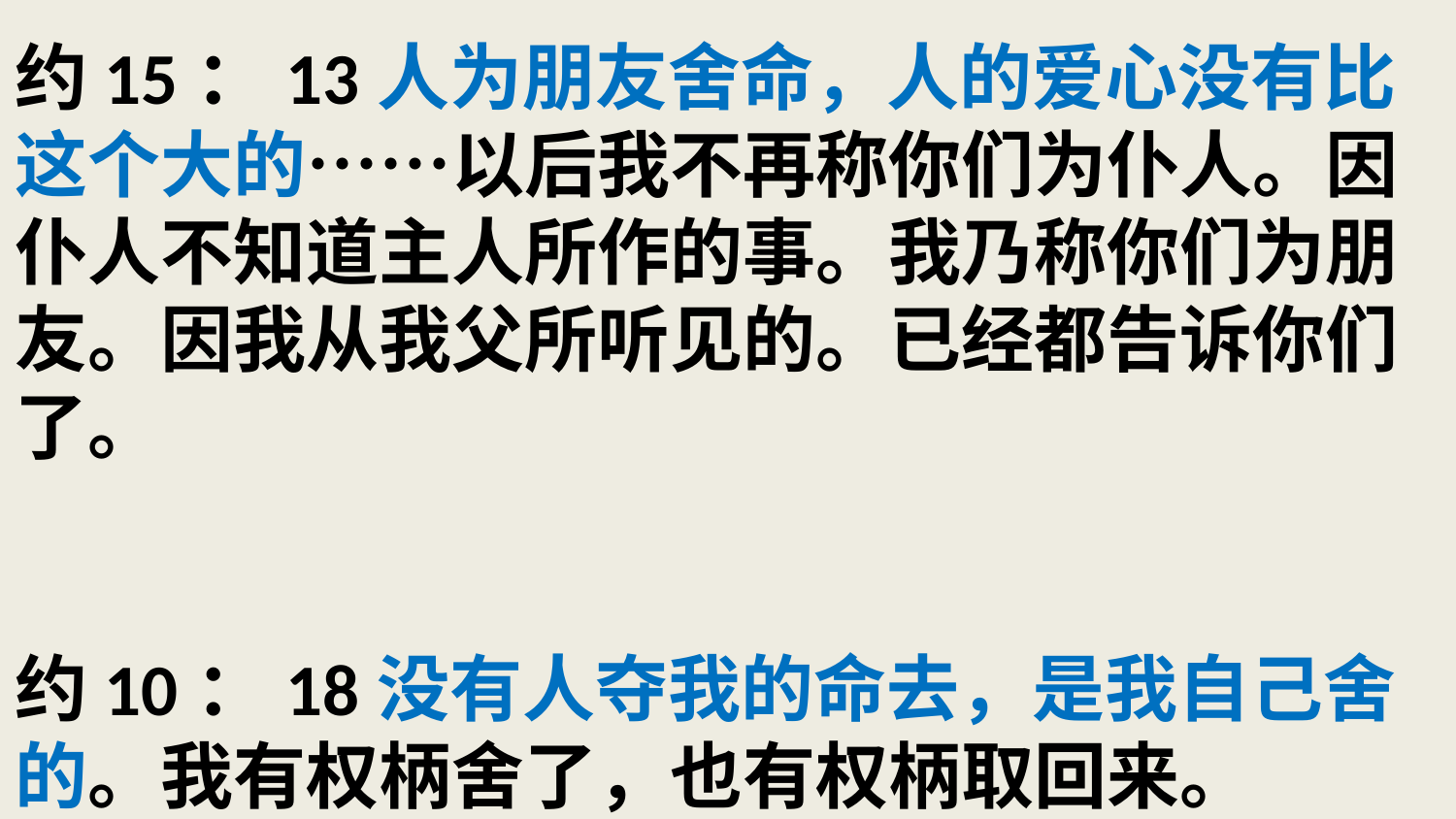

# 约15：13人为朋友舍命，人的爱心没有比这个大的……以后我不再称你们为仆人。因仆人不知道主人所作的事。我乃称你们为朋友。因我从我父所听见的。已经都告诉你们了。 约10：18没有人夺我的命去，是我自己舍的。我有权柄舍了，也有权柄取回来。